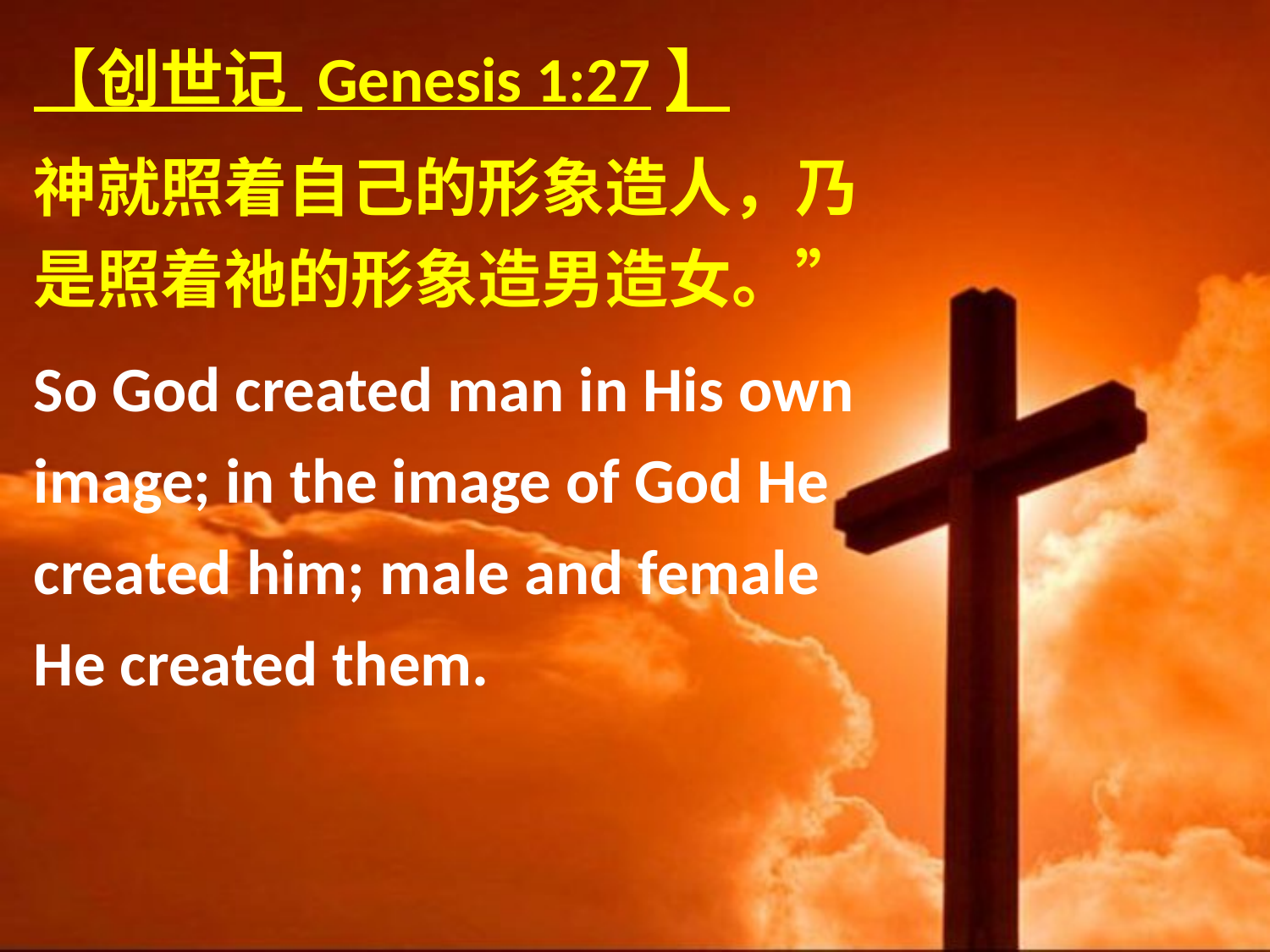

【创世记 Genesis 1:27】
神就照着自己的形象造人，乃是照着祂的形象造男造女。”
So God created man in His own image; in the image of God He created him; male and female He created them.